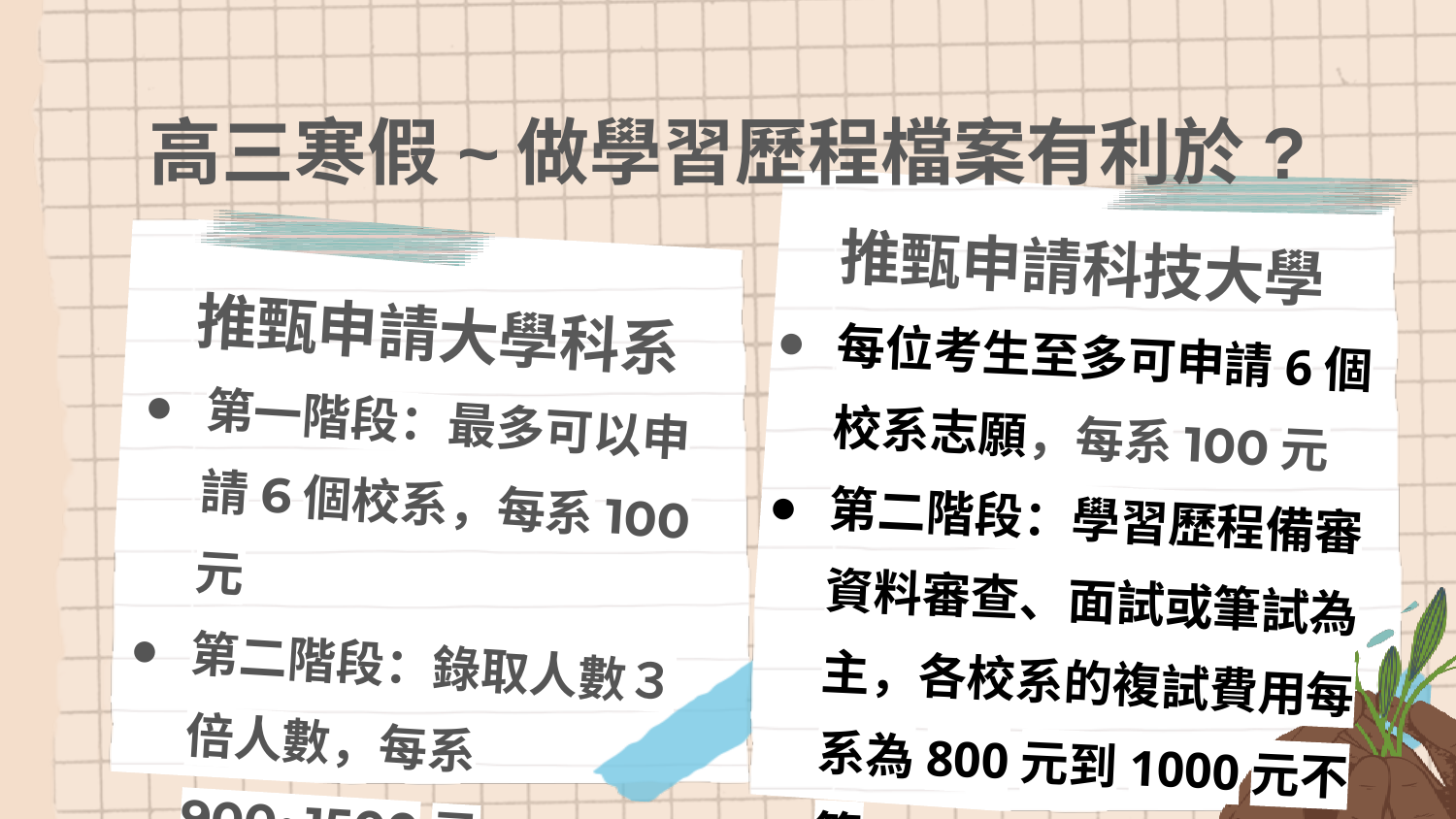

高三寒假~做學習歷程檔案有利於?

推甄申請科技大學
每位考生至多可申請6個校系志願，每系100元
第二階段：學習歷程備審資料審查、面試或筆試為主，各校系的複試費用每系為800元到1000元不等

推甄申請大學科系
第一階段：最多可以申請6個校系，每系100元
第二階段：錄取人數３倍人數，每系900~1500元